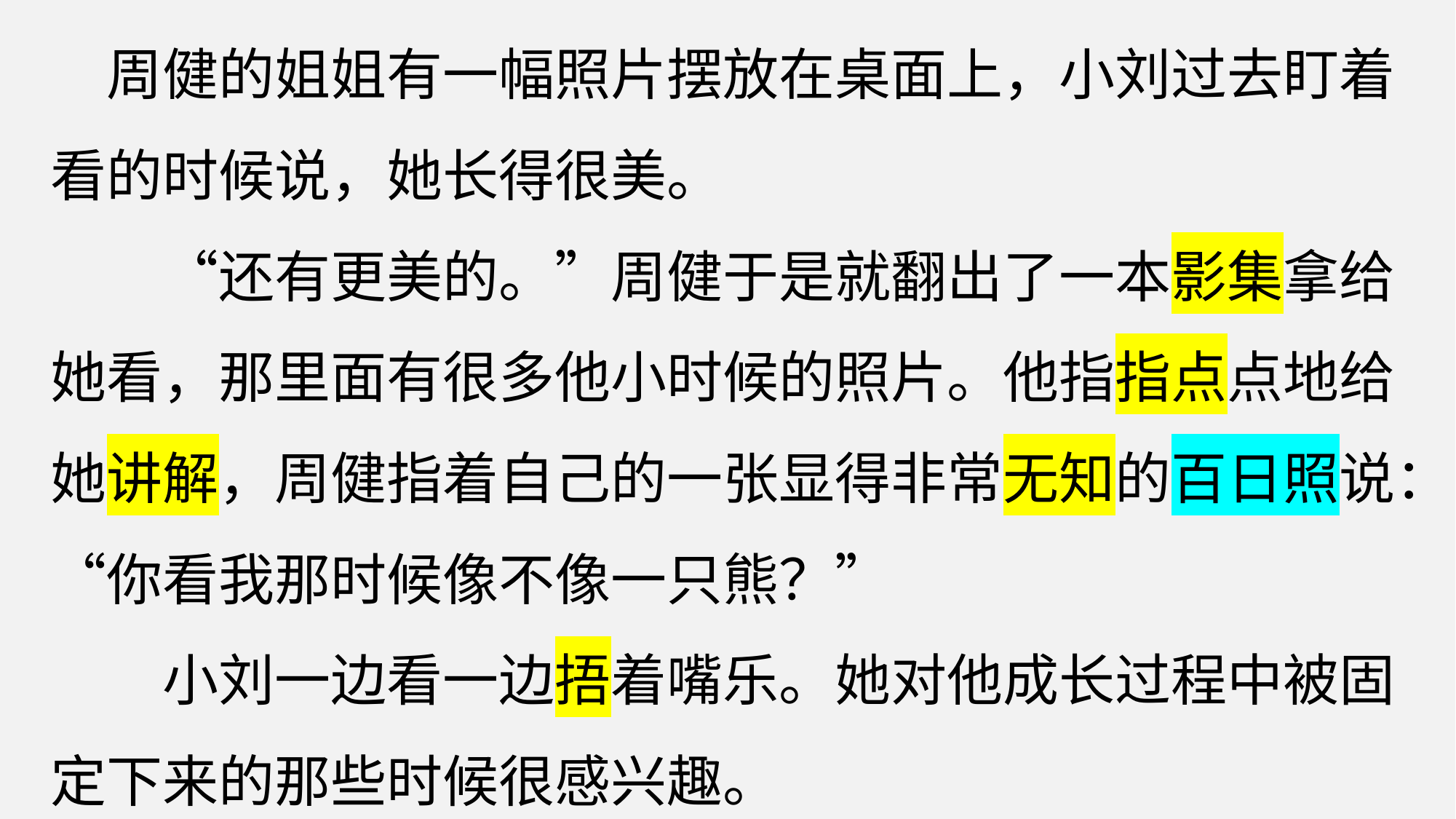

周健的姐姐有一幅照片摆放在桌面上，小刘过去盯着看的时候说，她长得很美。
　　“还有更美的。”周健于是就翻出了一本影集拿给她看，那里面有很多他小时候的照片。他指指点点地给她讲解，周健指着自己的一张显得非常无知的百日照说：“你看我那时候像不像一只熊？”
　　小刘一边看一边捂着嘴乐。她对他成长过程中被固定下来的那些时候很感兴趣。